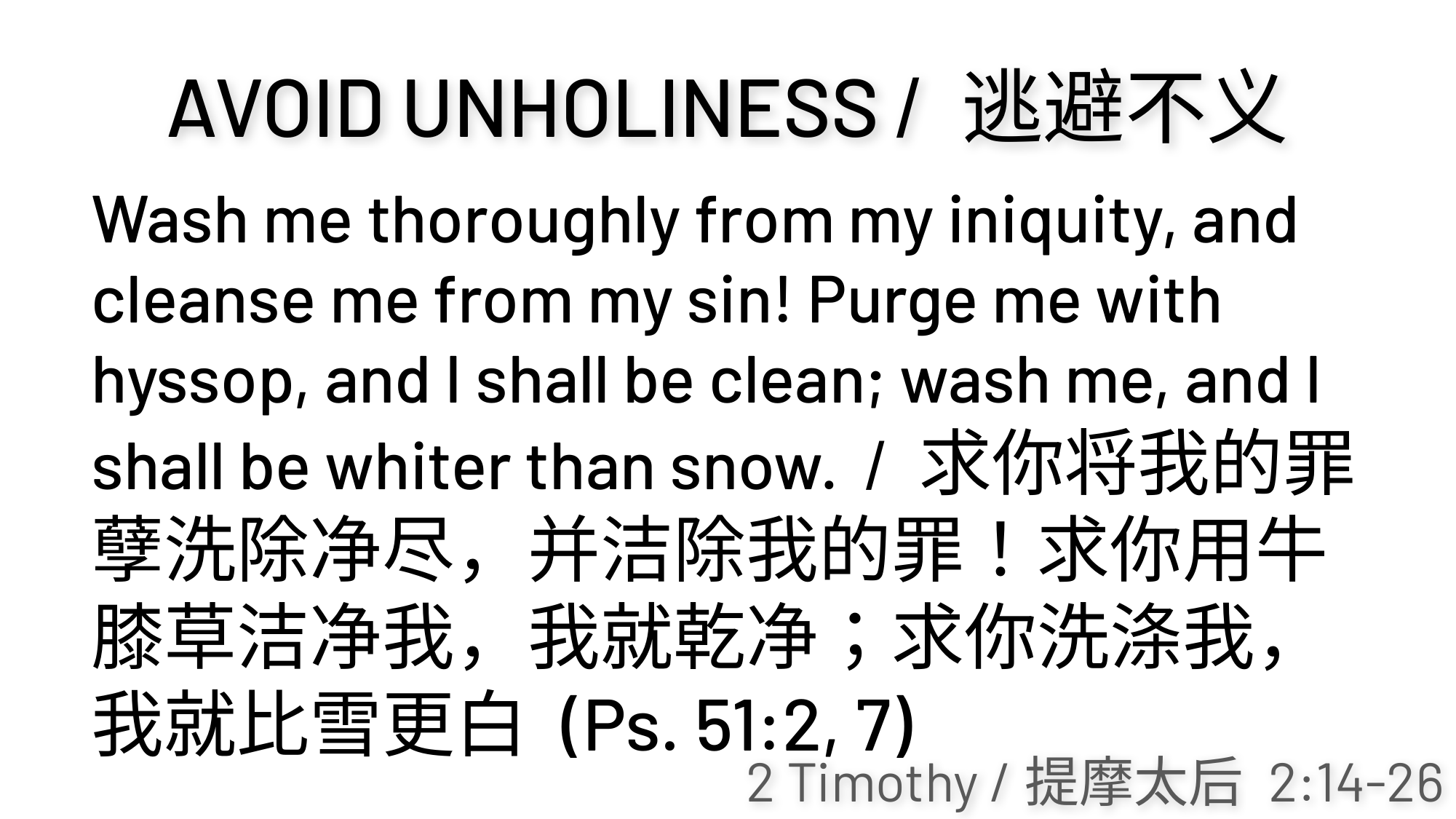

AVOID UNHOLINESS / 逃避不义
Wash me thoroughly from my iniquity, and cleanse me from my sin! Purge me with hyssop, and I shall be clean; wash me, and I shall be whiter than snow.  / 求你将我的罪孽洗除净尽，并洁除我的罪！求你用牛膝草洁净我，我就乾净；求你洗涤我，我就比雪更白 (Ps. 51:2, 7)
2 Timothy /提摩太后 2:14-26